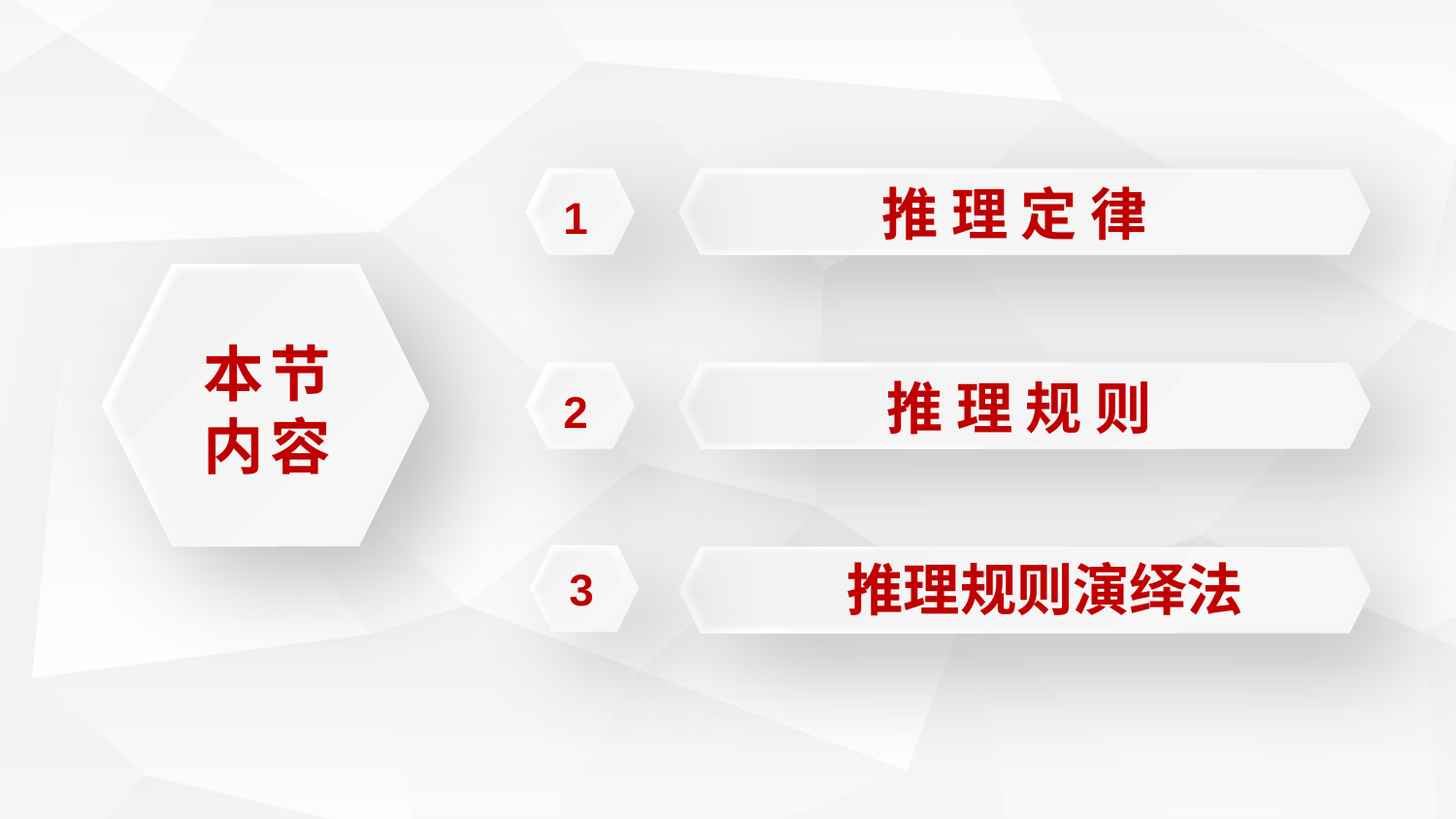

推 理 定 律

 1

本节
内容

推 理 规 则

 2
3

推理规则演绎法